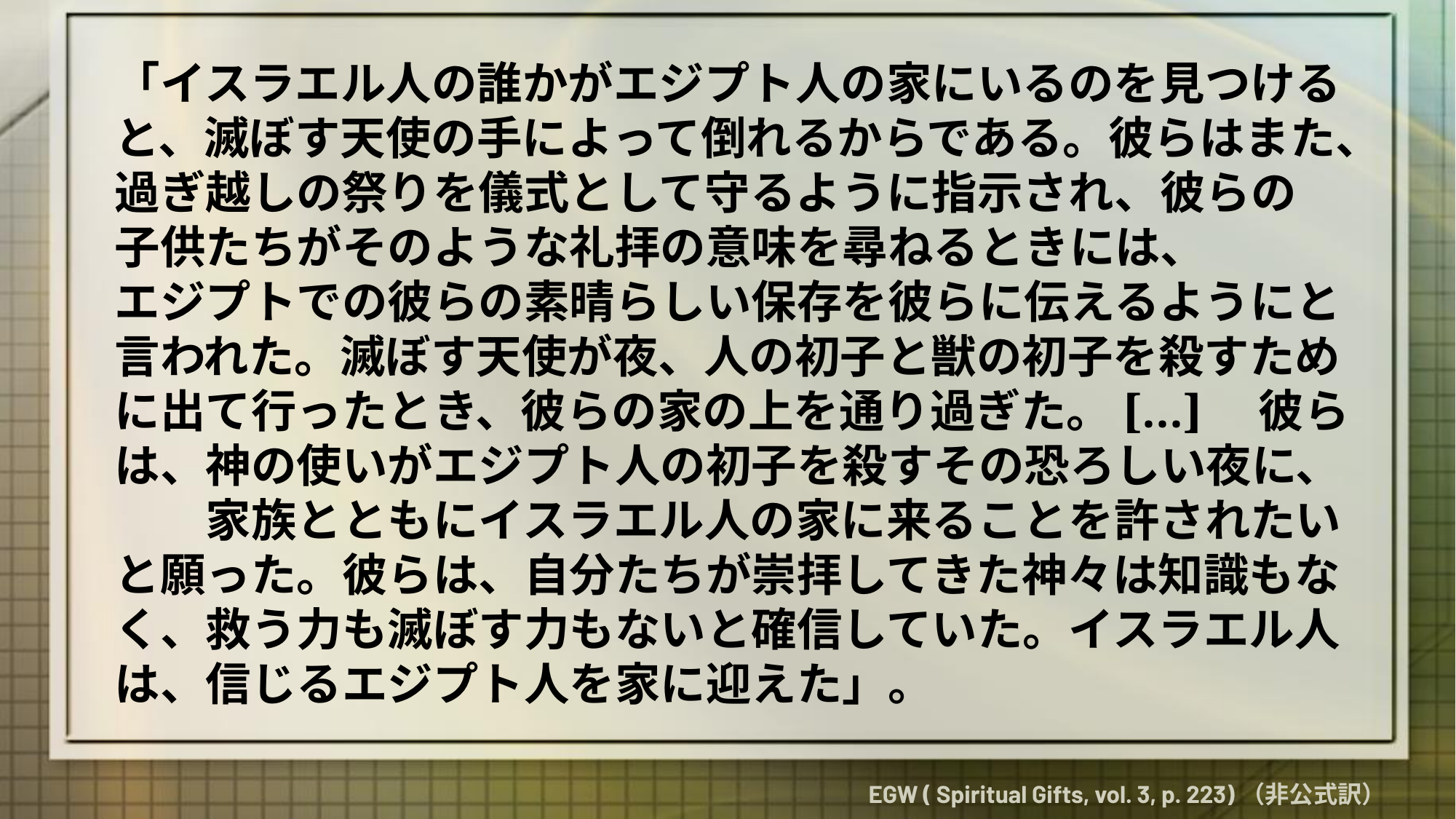

「イスラエル人の誰かがエジプト人の家にいるのを見つけると、滅ぼす天使の手によって倒れるからである。彼らはまた、過ぎ越しの祭りを儀式として守るように指示され、彼らの　子供たちがそのような礼拝の意味を尋ねるときには、　　　エジプトでの彼らの素晴らしい保存を彼らに伝えるようにと言われた。滅ぼす天使が夜、人の初子と獣の初子を殺すために出て行ったとき、彼らの家の上を通り過ぎた。[…]　彼らは、神の使いがエジプト人の初子を殺すその恐ろしい夜に、　　家族とともにイスラエル人の家に来ることを許されたいと願った。彼らは、自分たちが崇拝してきた神々は知識もなく、救う力も滅ぼす力もないと確信していた。イスラエル人は、信じるエジプト人を家に迎えた」。
EGW ( Spiritual Gifts, vol. 3, p. 223)（非公式訳）